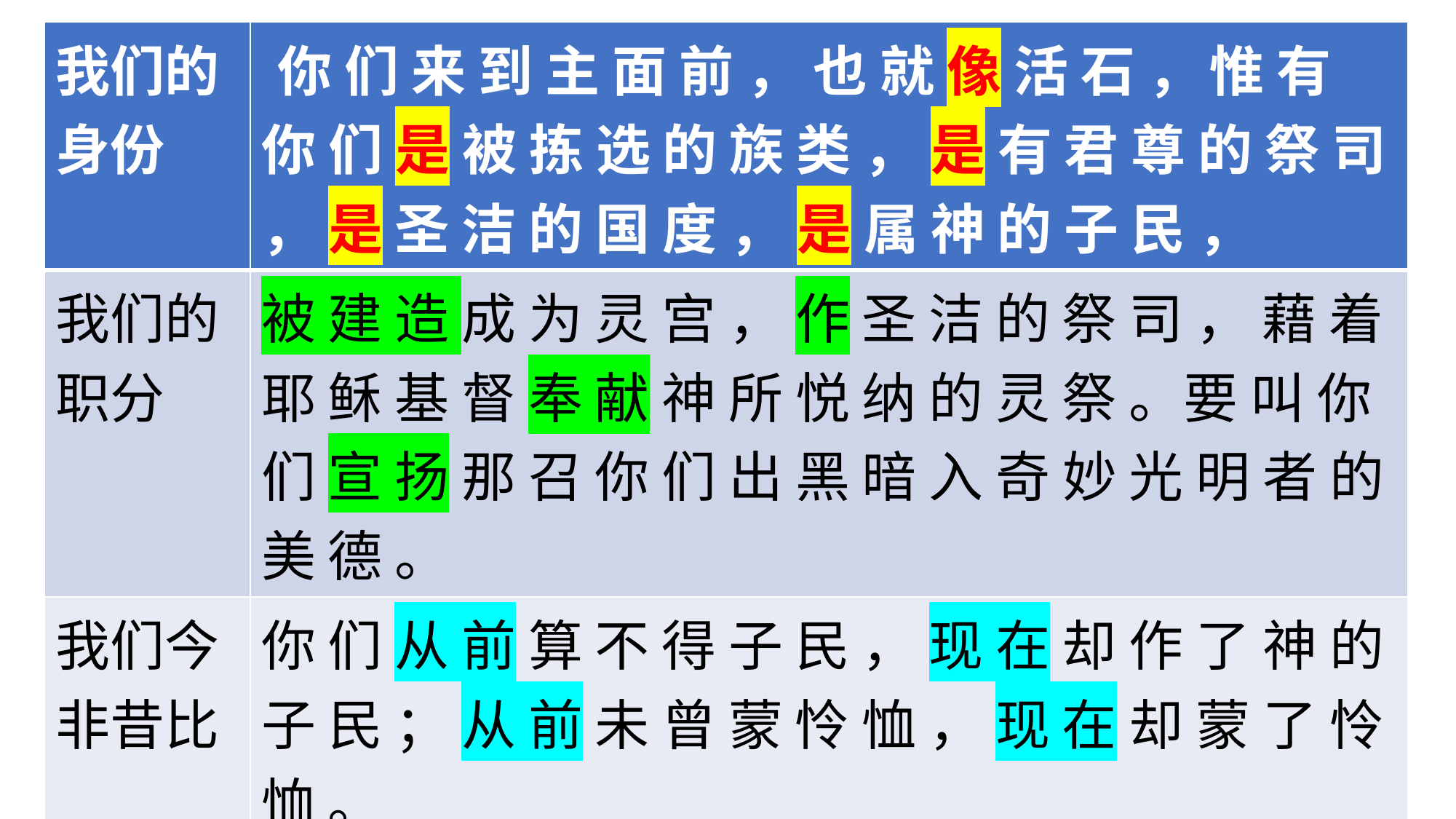

| 我们的身份 | 你 们 来 到 主 面 前 ， 也 就 像 活 石 ， 惟 有 你 们 是 被 拣 选 的 族 类 ， 是 有 君 尊 的 祭 司 ， 是 圣 洁 的 国 度 ， 是 属 神 的 子 民 ， |
| --- | --- |
| 我们的职分 | 被 建 造 成 为 灵 宫 ， 作 圣 洁 的 祭 司 ， 藉 着 耶 稣 基 督 奉 献 神 所 悦 纳 的 灵 祭 。要 叫 你 们 宣 扬 那 召 你 们 出 黑 暗 入 奇 妙 光 明 者 的 美 德 。 |
| 我们今非昔比 | 你 们 从 前 算 不 得 子 民 ， 现 在 却 作 了 神 的 子 民 ； 从 前 未 曾 蒙 怜 恤 ， 现 在 却 蒙 了 怜 恤 。 |